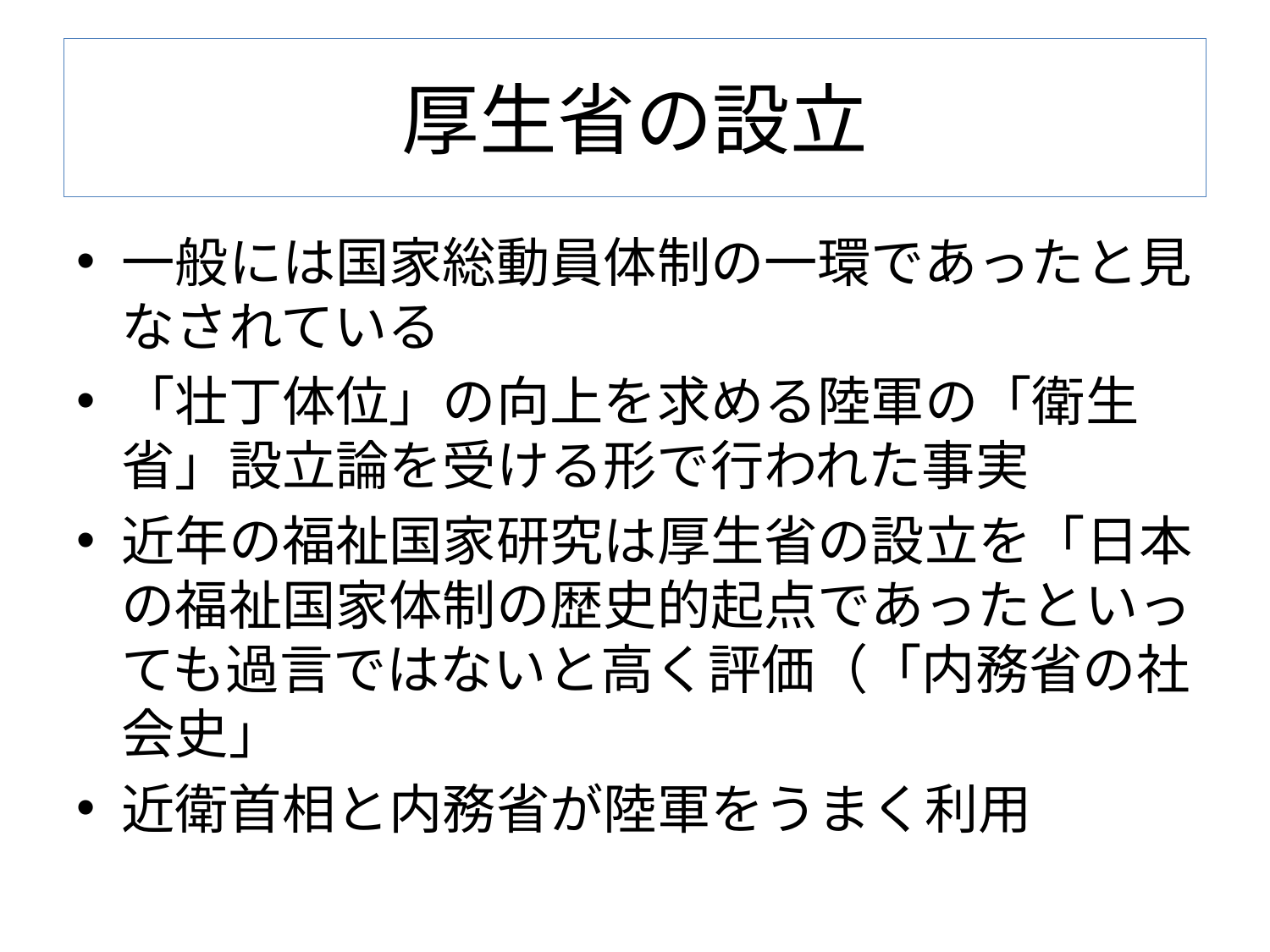

# 厚生省の設立
一般には国家総動員体制の一環であったと見なされている
「壮丁体位」の向上を求める陸軍の「衛生省」設立論を受ける形で行われた事実
近年の福祉国家研究は厚生省の設立を「日本の福祉国家体制の歴史的起点であったといっても過言ではないと高く評価（「内務省の社会史」
近衛首相と内務省が陸軍をうまく利用